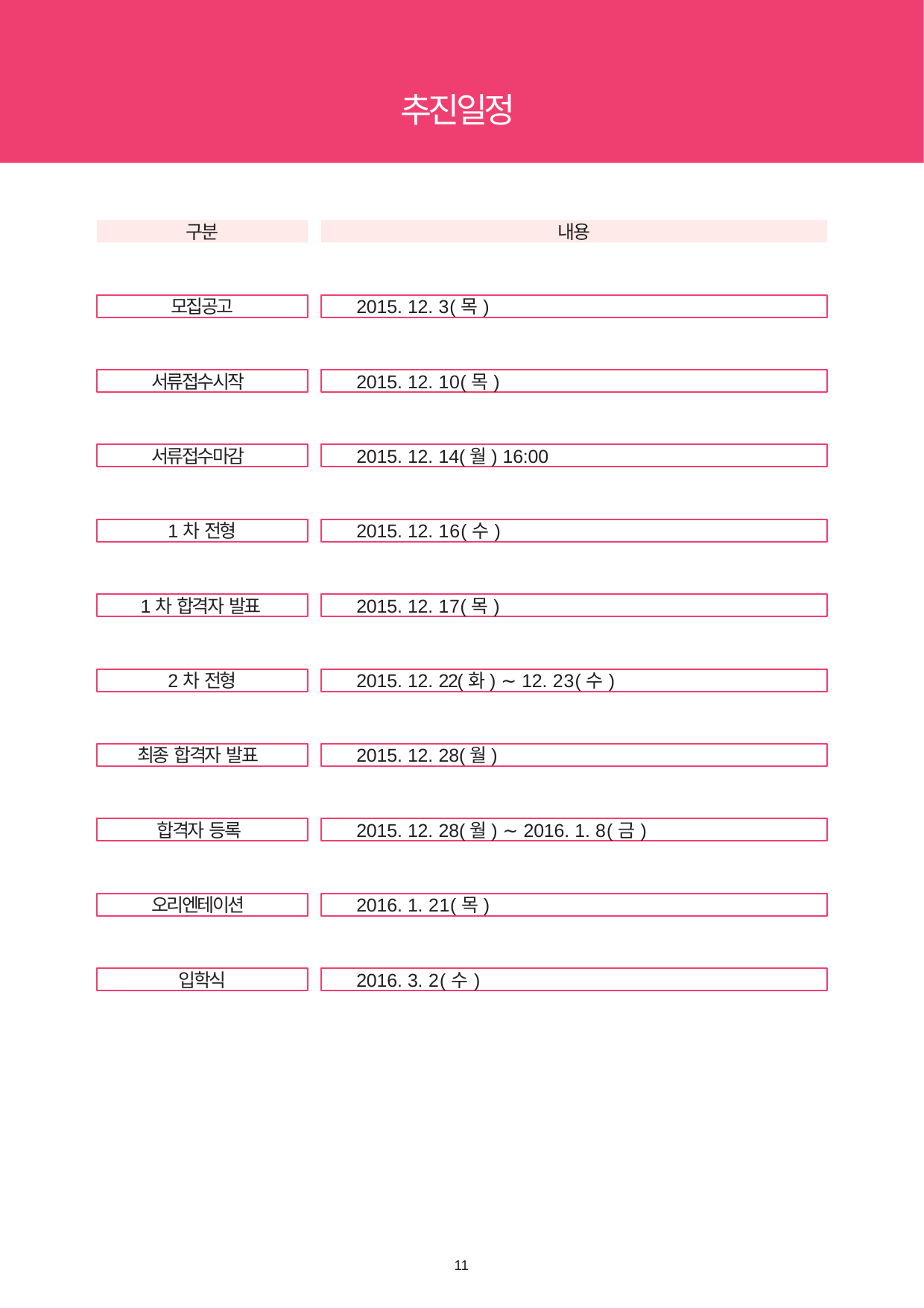

추진일정
구분
내용
모집공고
2015. 12. 3(목)
서류접수시작
2015. 12. 10(목)
서류접수마감
2015. 12. 14(월) 16:00
1차 전형
2015. 12. 16(수)
1차 합격자 발표
2015. 12. 17(목)
2차 전형
2015. 12. 22(화) ∼ 12. 23(수)
최종 합격자 발표
2015. 12. 28(월)
합격자 등록
2015. 12. 28(월) ∼ 2016. 1. 8(금)
오리엔테이션
2016. 1. 21(목)
입학식
2016. 3. 2(수)
11